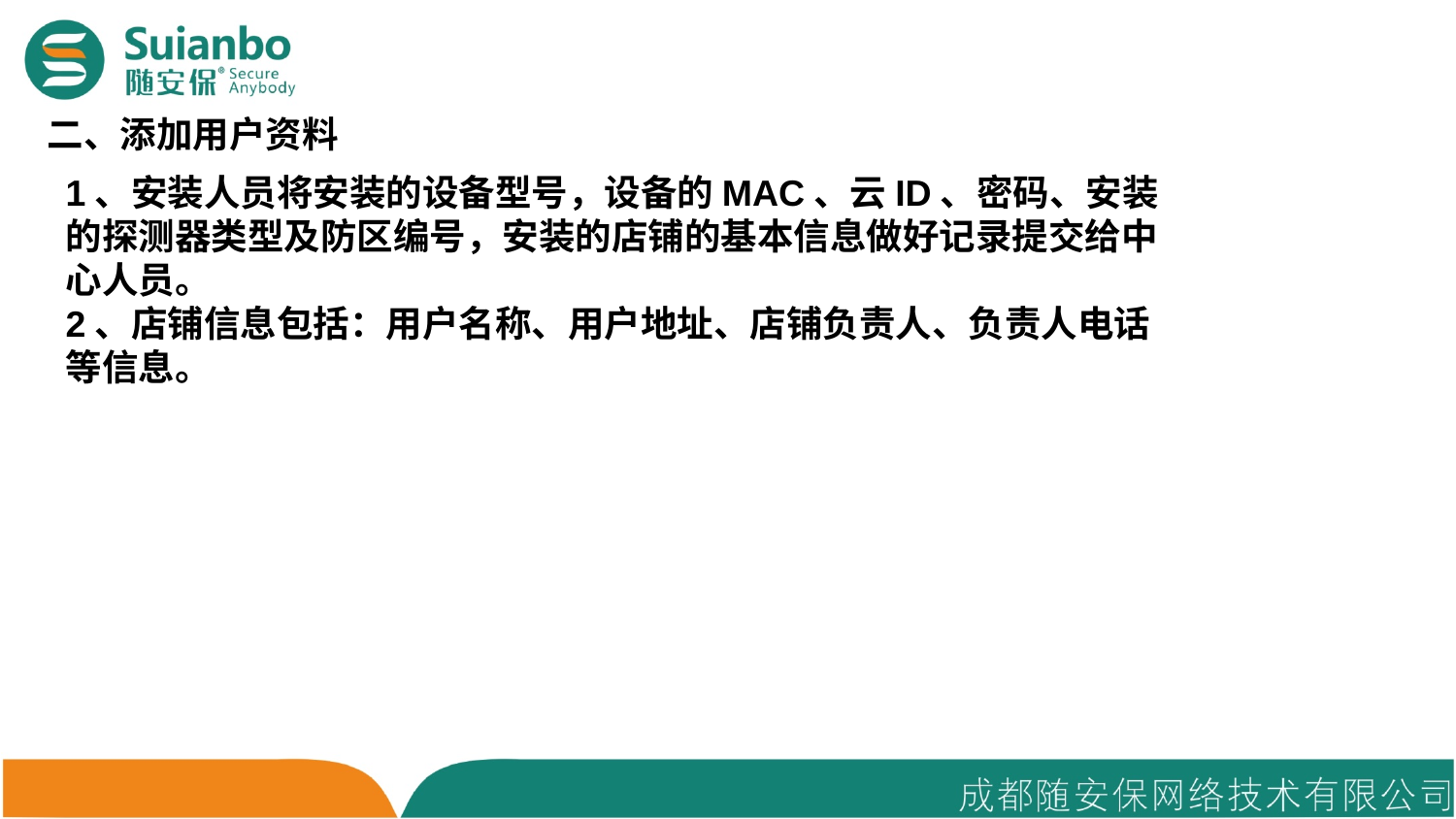

二、添加用户资料
1、安装人员将安装的设备型号，设备的MAC、云ID、密码、安装的探测器类型及防区编号，安装的店铺的基本信息做好记录提交给中心人员。
2、店铺信息包括：用户名称、用户地址、店铺负责人、负责人电话等信息。